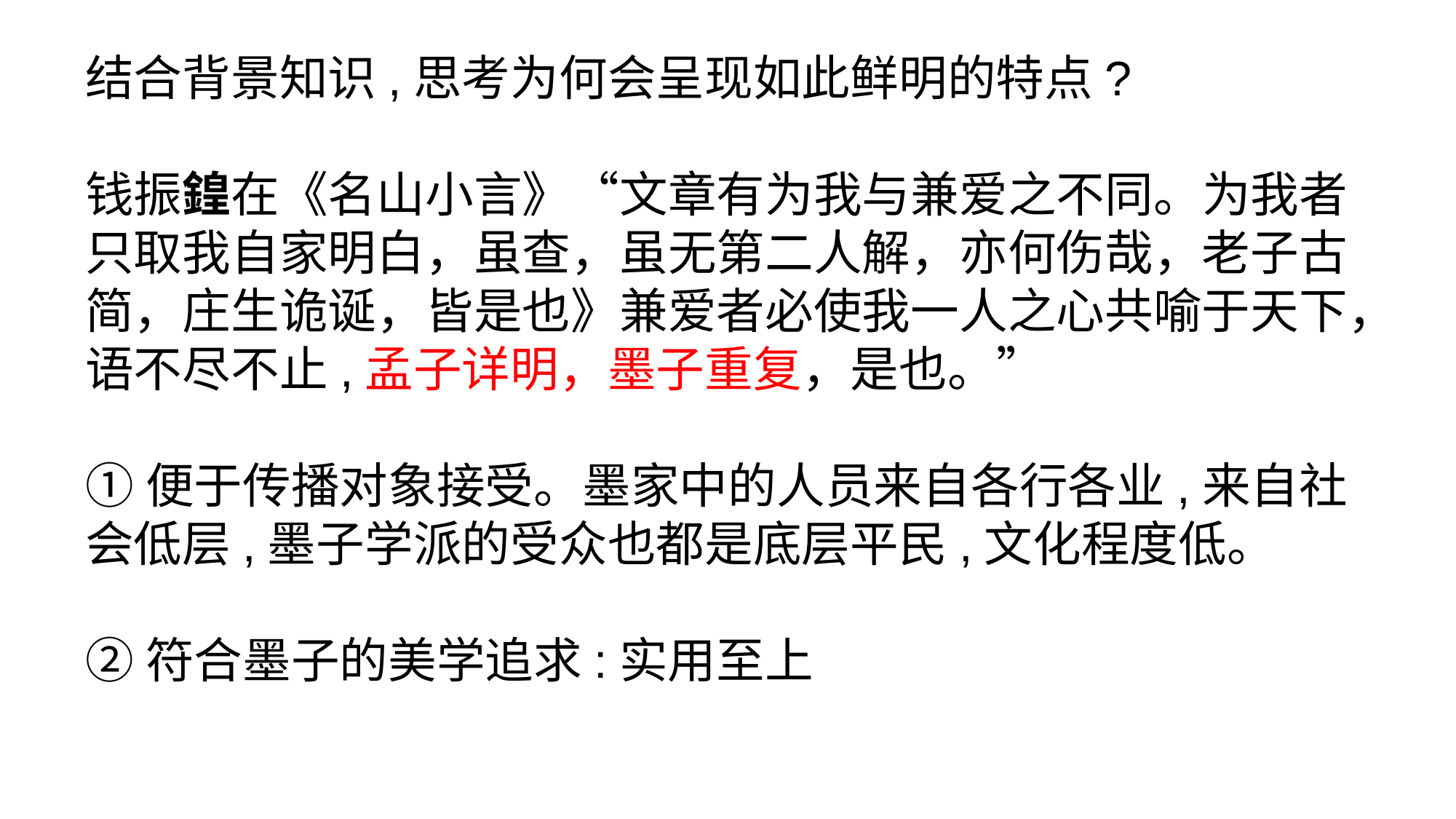

结合背景知识,思考为何会呈现如此鲜明的特点?

钱振鍠在《名山小言》“文章有为我与兼爱之不同。为我者只取我自家明白，虽查，虽无第二人解，亦何伤哉，老子古简，庄生诡诞，皆是也》兼爱者必使我一人之心共喻于天下，语不尽不止,孟子详明，墨子重复，是也。”

①便于传播对象接受。墨家中的人员来自各行各业,来自社会低层,墨子学派的受众也都是底层平民,文化程度低。

②符合墨子的美学追求:实用至上